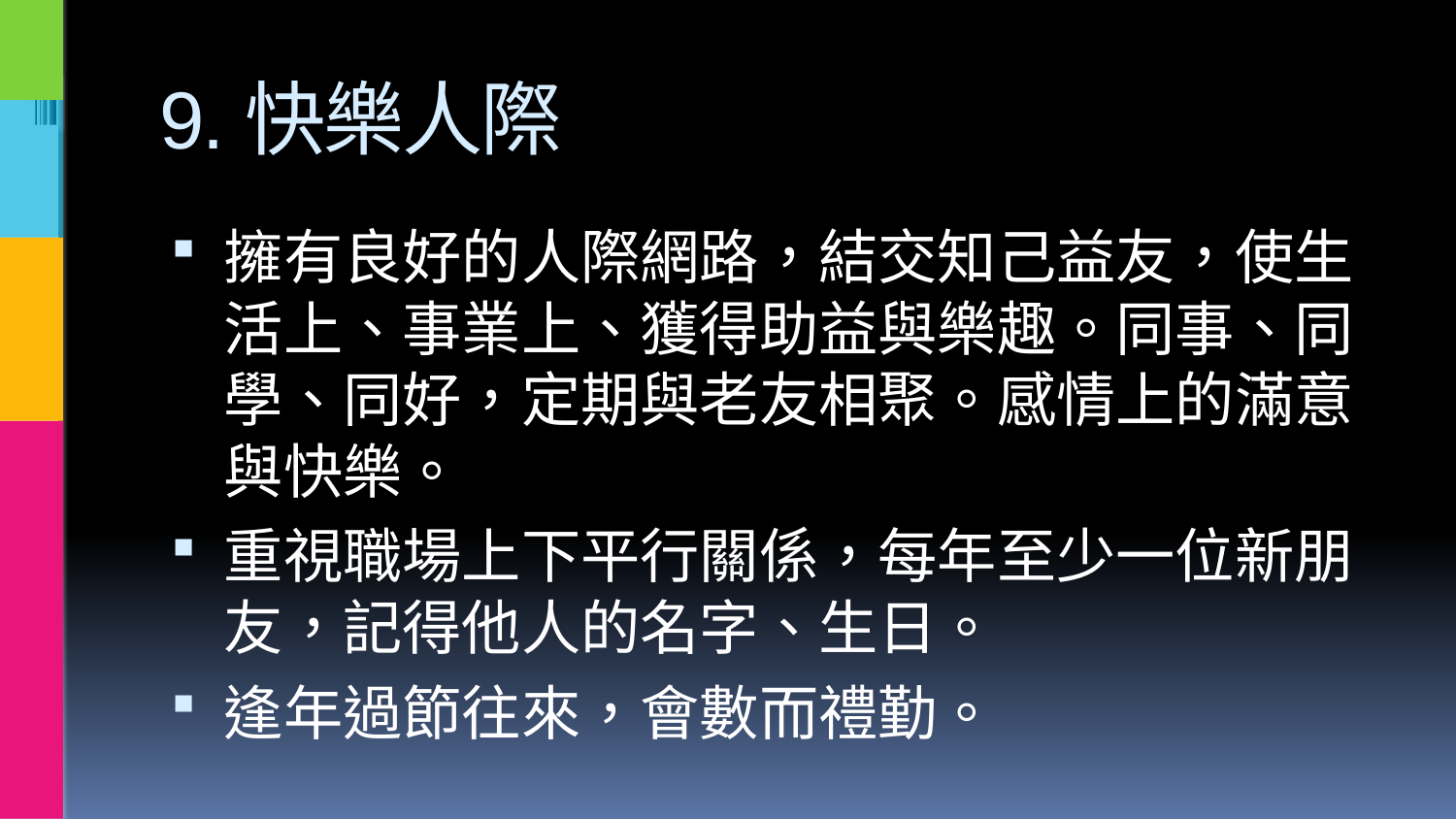

# 9.快樂人際
擁有良好的人際網路，結交知己益友，使生活上、事業上、獲得助益與樂趣。同事、同學、同好，定期與老友相聚。感情上的滿意與快樂。
重視職場上下平行關係，每年至少一位新朋友，記得他人的名字、生日。
逢年過節往來，會數而禮勤。